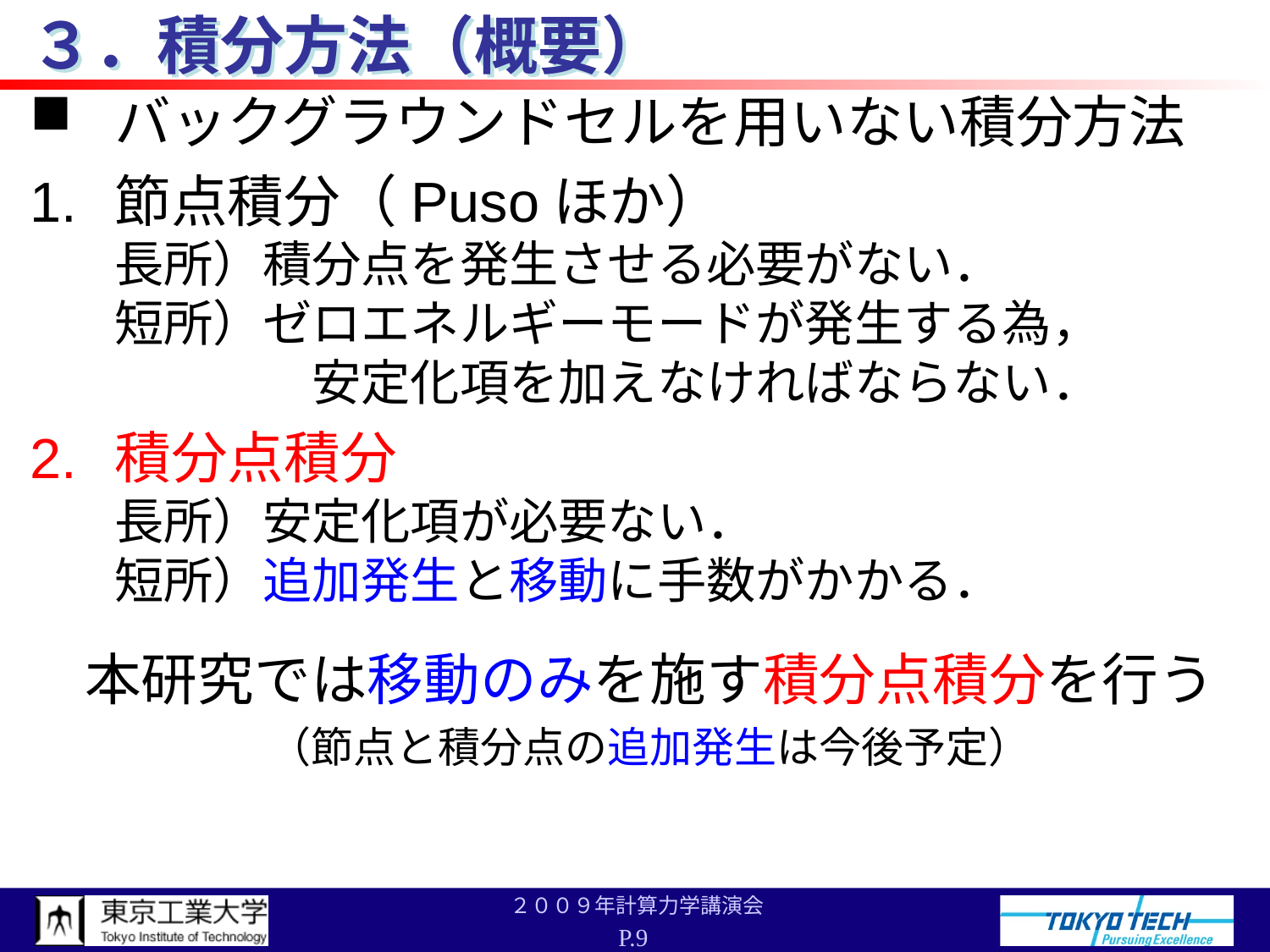

# ３．積分方法（概要）
バックグラウンドセルを用いない積分方法
節点積分（Pusoほか）
長所）積分点を発生させる必要がない．
短所）ゼロエネルギーモードが発生する為，
　　　　安定化項を加えなければならない．
積分点積分
長所）安定化項が必要ない．
短所）追加発生と移動に手数がかかる．

本研究では移動のみを施す積分点積分を行う
（節点と積分点の追加発生は今後予定）